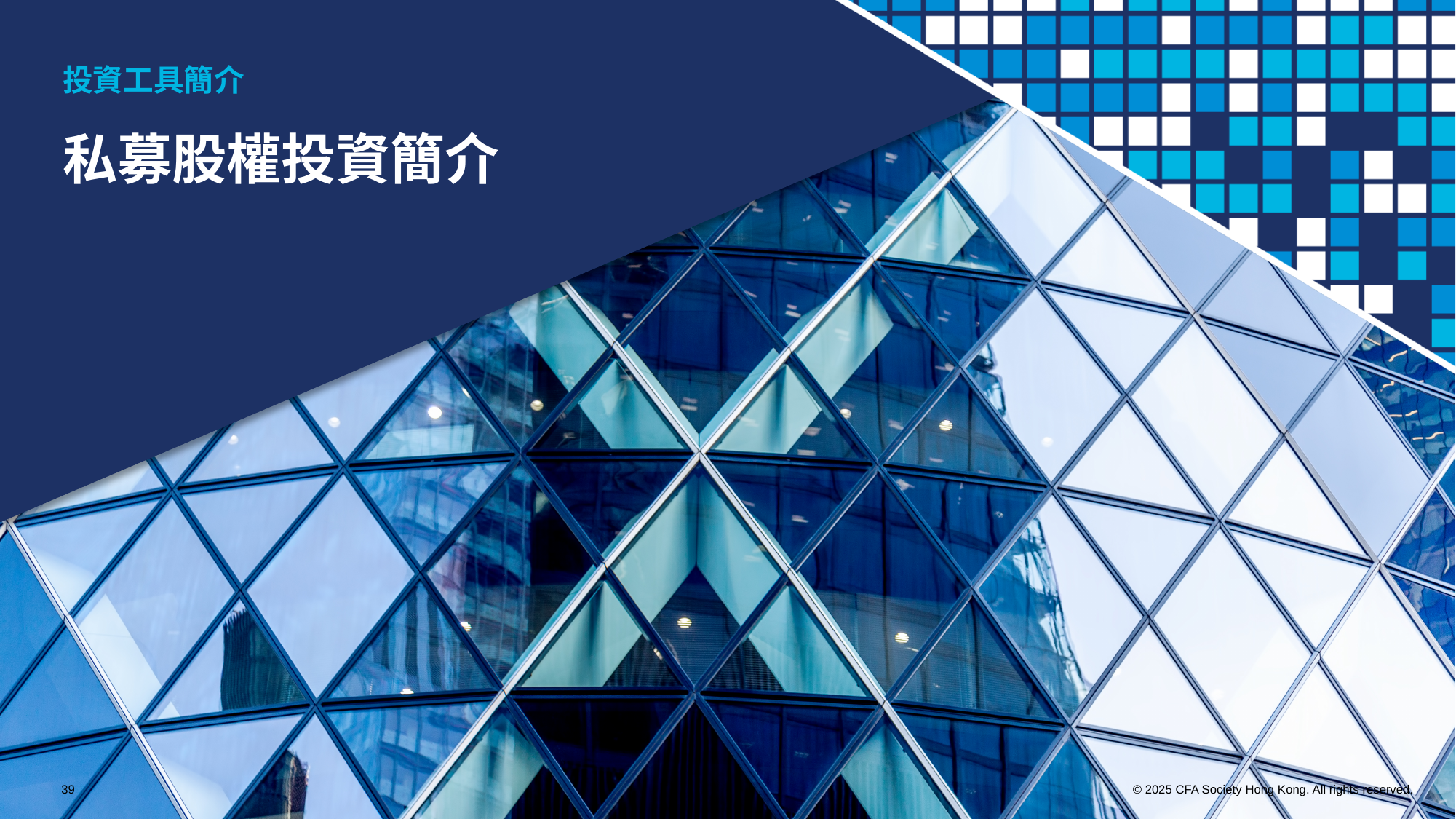

投資工具簡介
私募股權投資簡介
39
© 2025 CFA Society Hong Kong. All rights reserved.